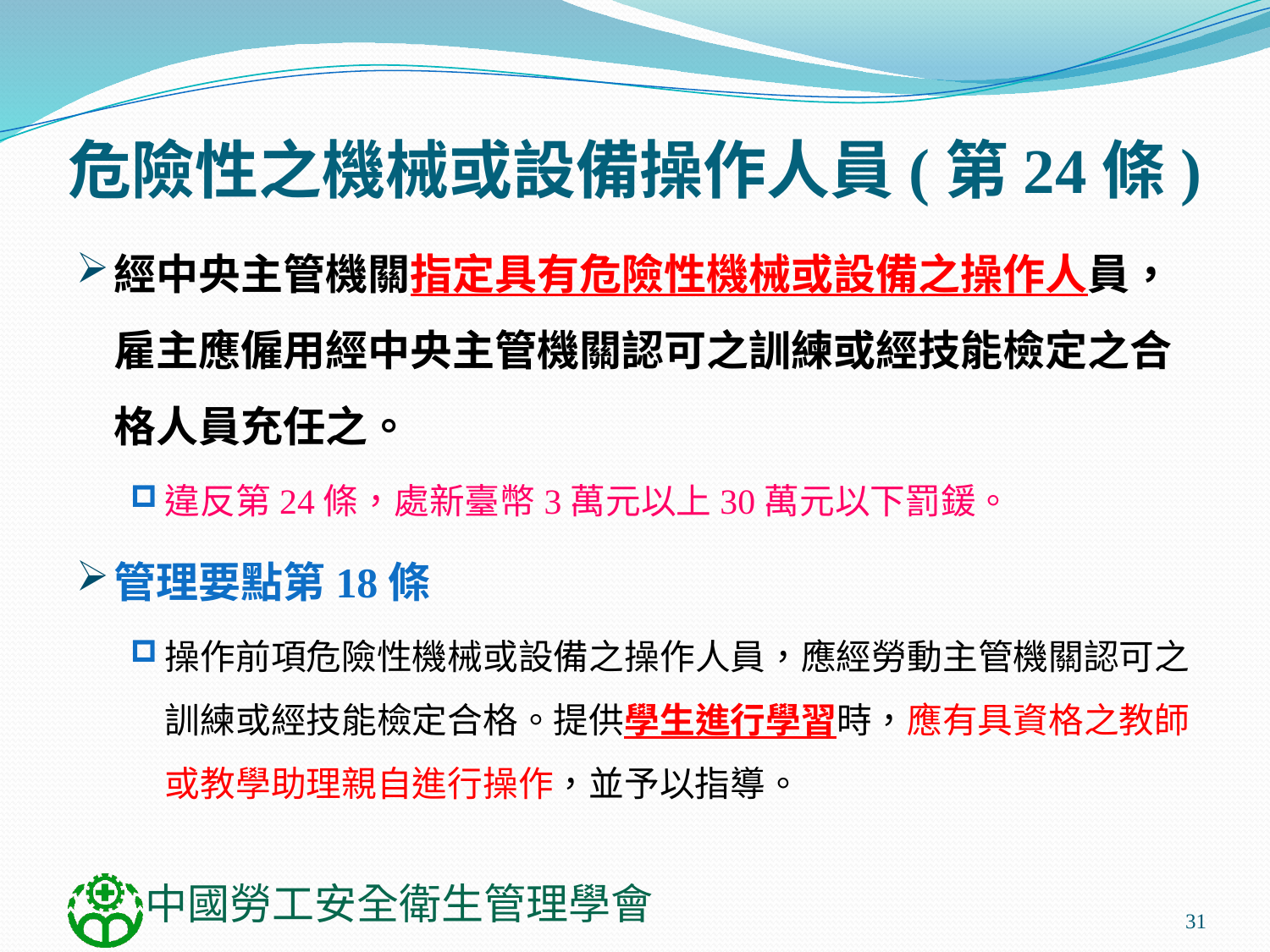

# 危險性之機械或設備操作人員(第24條)
經中央主管機關指定具有危險性機械或設備之操作人員，雇主應僱用經中央主管機關認可之訓練或經技能檢定之合格人員充任之。
違反第24條，處新臺幣3萬元以上30萬元以下罰鍰。
管理要點第18條
操作前項危險性機械或設備之操作人員，應經勞動主管機關認可之訓練或經技能檢定合格。提供學生進行學習時，應有具資格之教師或教學助理親自進行操作，並予以指導。

31